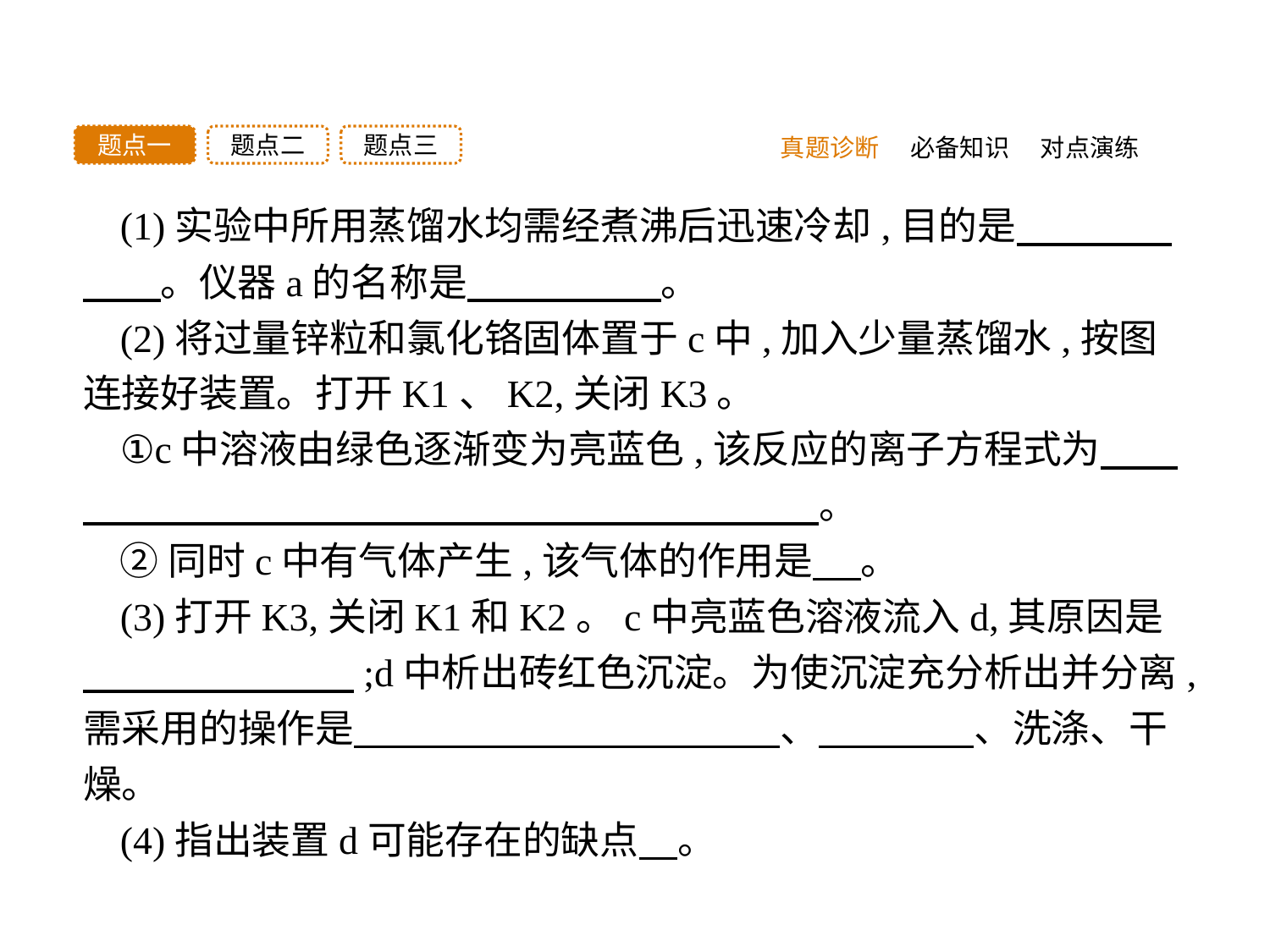

题点三
题点二
题点一
真题诊断
必备知识
对点演练
(1)实验中所用蒸馏水均需经煮沸后迅速冷却,目的是　　　　　　。仪器a的名称是　　　　　。
(2)将过量锌粒和氯化铬固体置于c中,加入少量蒸馏水,按图连接好装置。打开K1、K2,关闭K3。
①c中溶液由绿色逐渐变为亮蓝色,该反应的离子方程式为　　　　　　　　　　　　　　　　　　　　　。
②同时c中有气体产生,该气体的作用是 　。
(3)打开K3,关闭K1和K2。c中亮蓝色溶液流入d,其原因是　　　　　　　;d中析出砖红色沉淀。为使沉淀充分析出并分离,需采用的操作是　　　　　　　　　　　、　　　　、洗涤、干燥。
(4)指出装置d可能存在的缺点　。